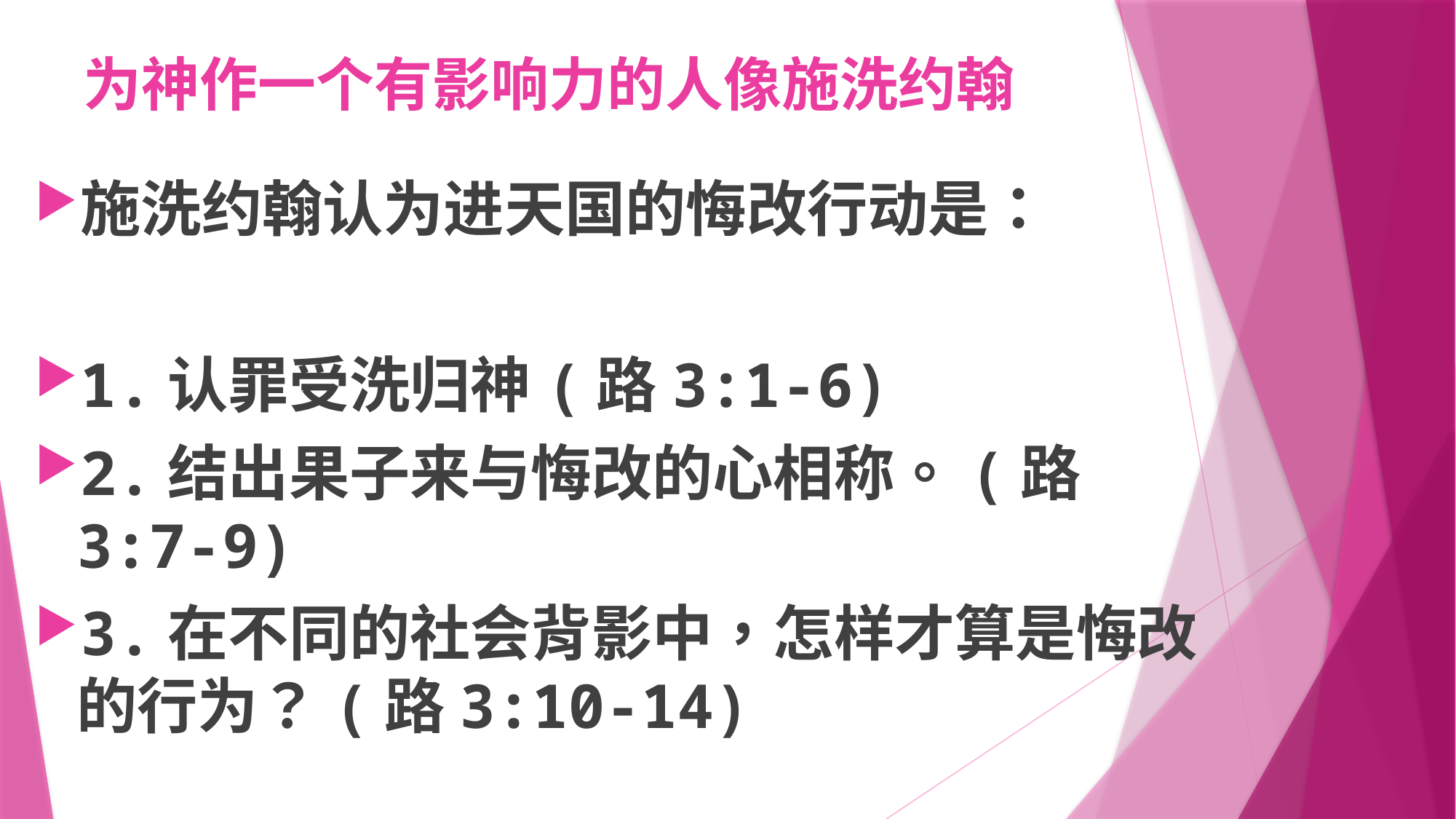

# 为神作一个有影响力的人像施洗约翰
施洗约翰认为进天国的悔改行动是：

1.认罪受洗归神(路3:1-6)
2.结出果子来与悔改的心相称。(路3:7-9)
3.在不同的社会背影中，怎样才算是悔改的行为？(路3:10-14)